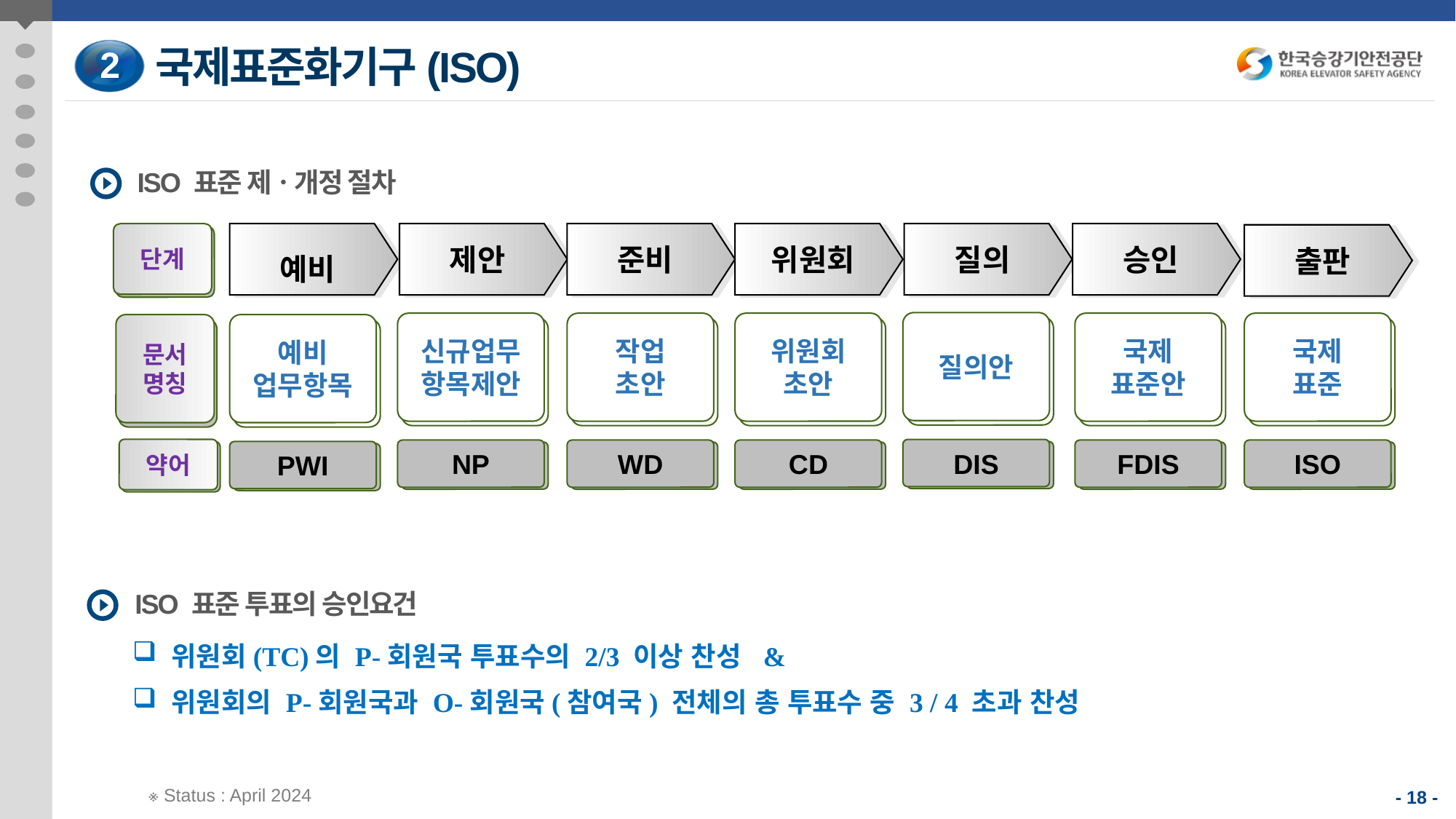

국제표준화기구(ISO)
2
ISO 표준 제ㆍ개정 절차

단계

예비
제안
준비
위원회
질의
승인
출판
질의안

신규업무
항목제안

작업
초안

위원회
초안

국제
표준안

국제
표준

문서
명칭

예비
업무항목

약어

DIS

NP

WD

CD

FDIS

ISO

PWI

ISO 표준 투표의 승인요건

 위원회(TC)의 P-회원국 투표수의 2/3 이상 찬성  &
 위원회의 P-회원국과 O-회원국(참여국) 전체의 총 투표수 중 3 / 4 초과 찬성
※ Status : April 2024